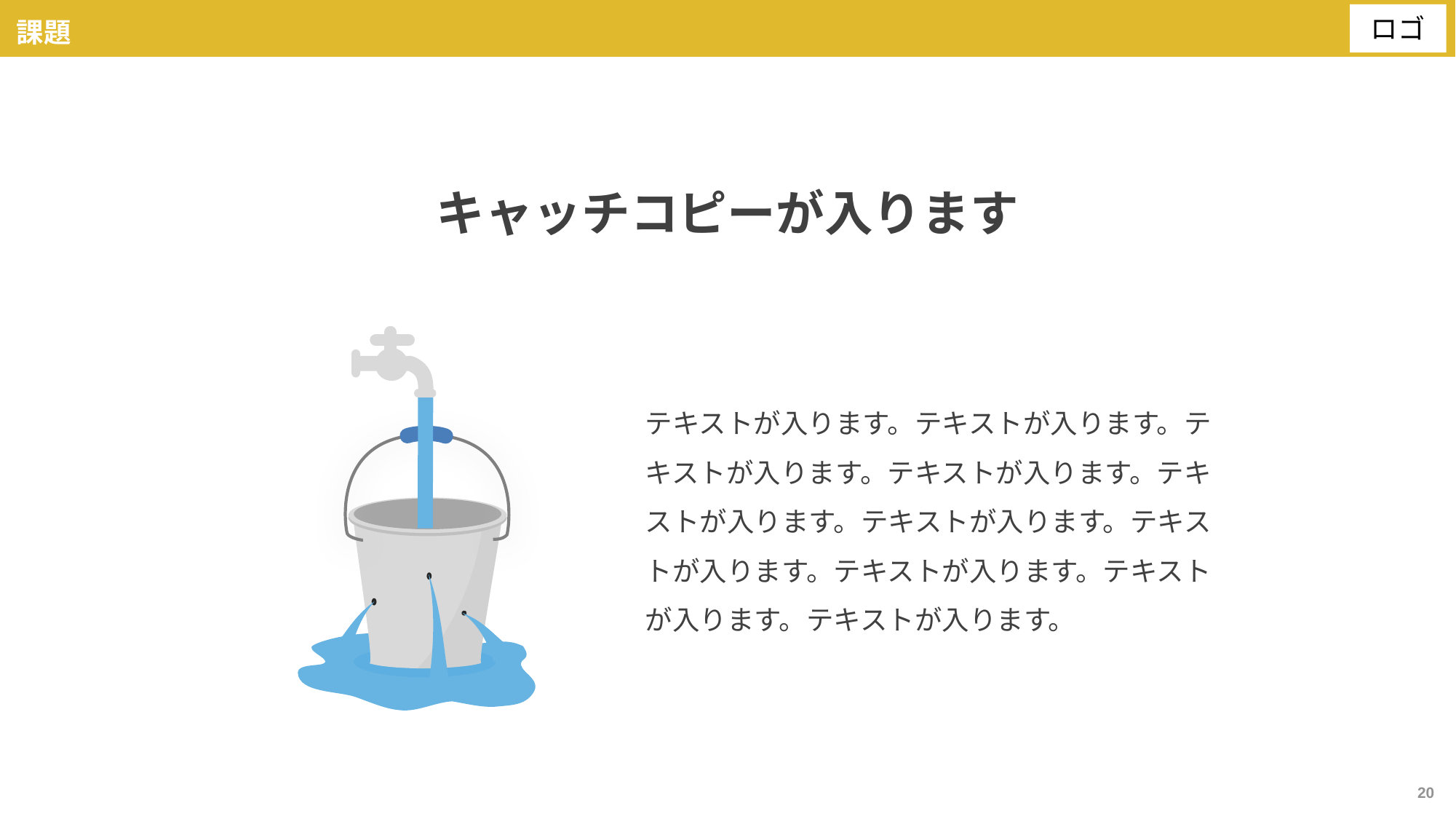

課題
キャッチコピーが入ります

テキストが入ります。テキストが入ります。テキストが入ります。テキストが入ります。テキストが入ります。テキストが入ります。テキストが入ります。テキストが入ります。テキストが入ります。テキストが入ります。
20